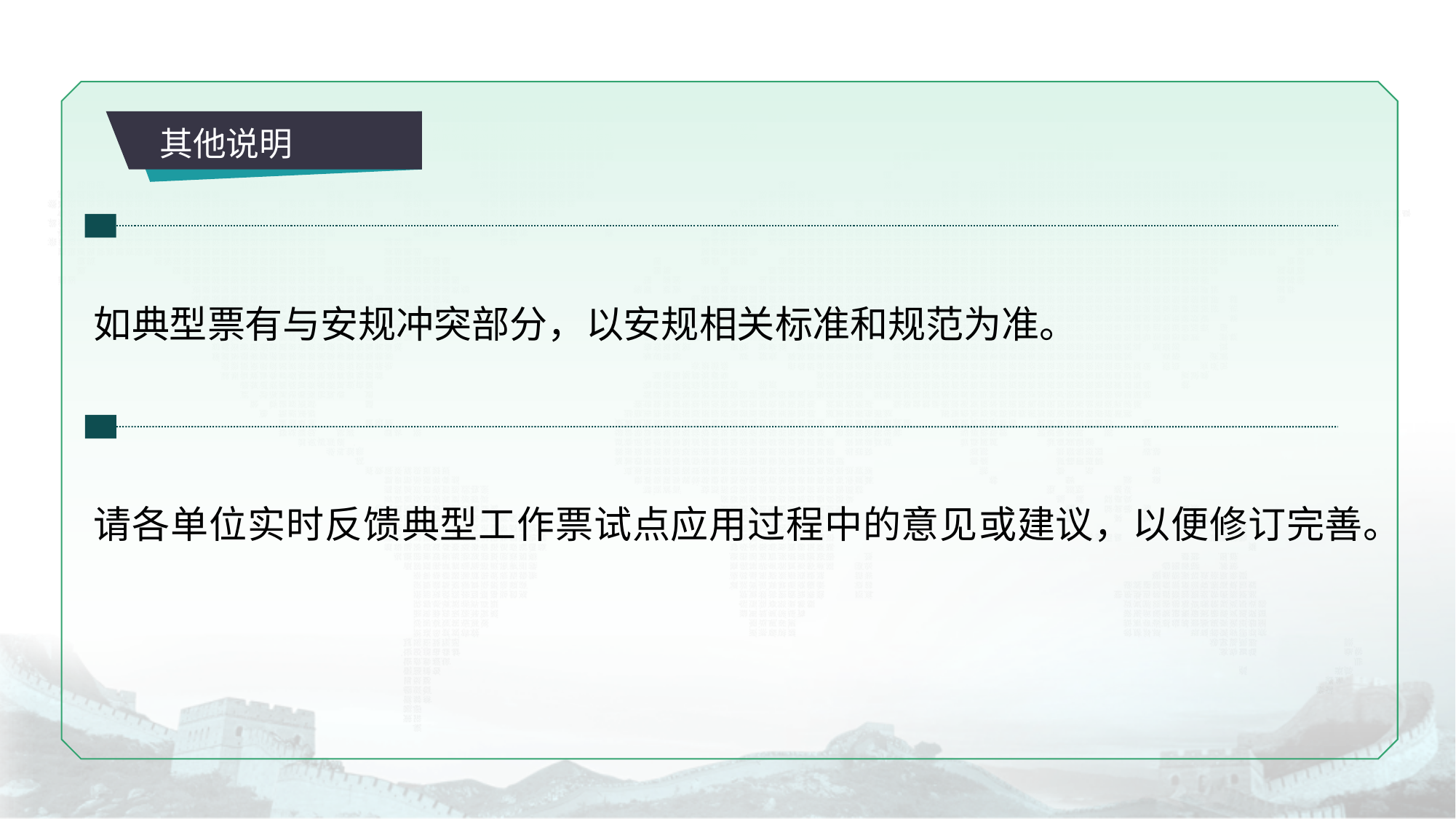

其他说明

如典型票有与安规冲突部分，以安规相关标准和规范为准。

请各单位实时反馈典型工作票试点应用过程中的意见或建议，以便修订完善。